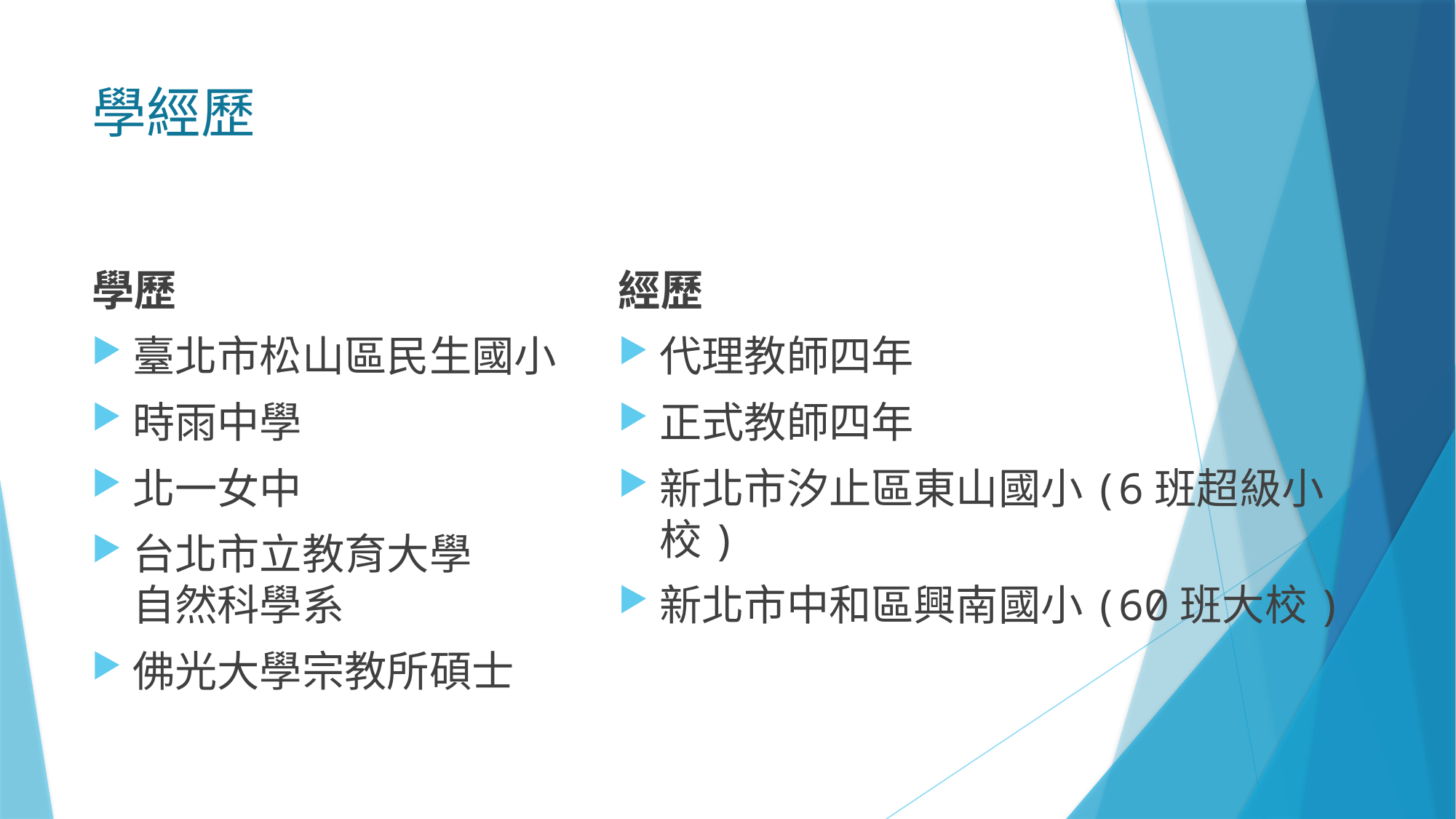

# 學經歷
學歷
臺北市松山區民生國小
時雨中學
北一女中
台北市立教育大學
自然科學系
佛光大學宗教所碩士
經歷
代理教師四年
正式教師四年
新北市汐止區東山國小(6班超級小校)
新北市中和區興南國小(60班大校)